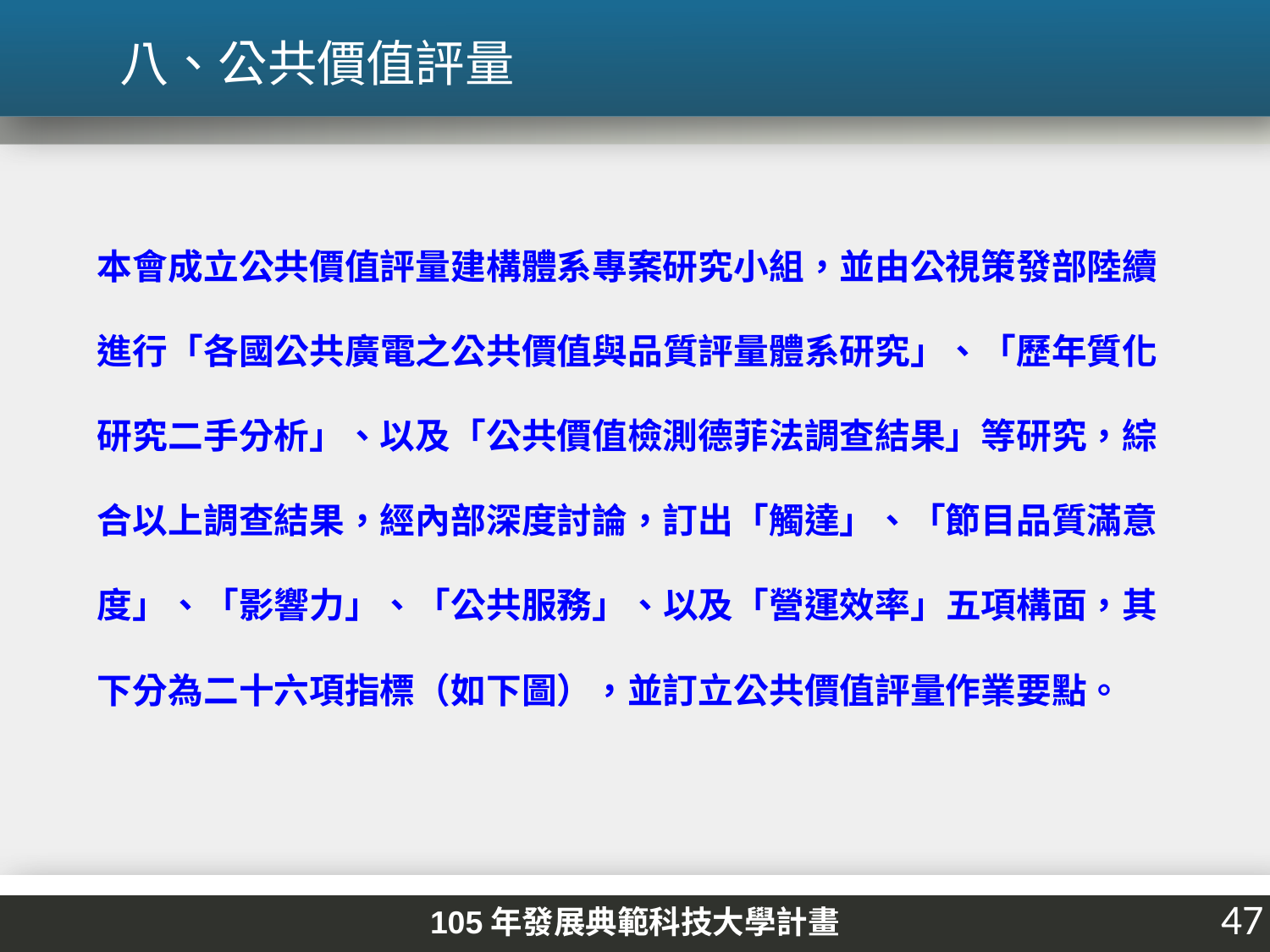

八、公共價值評量
本會成立公共價值評量建構體系專案研究小組，並由公視策發部陸續進行「各國公共廣電之公共價值與品質評量體系研究」、「歷年質化研究二手分析」、以及「公共價值檢測德菲法調查結果」等研究，綜合以上調查結果，經內部深度討論，訂出「觸達」、「節目品質滿意度」、「影響力」、「公共服務」、以及「營運效率」五項構面，其下分為二十六項指標（如下圖），並訂立公共價值評量作業要點。